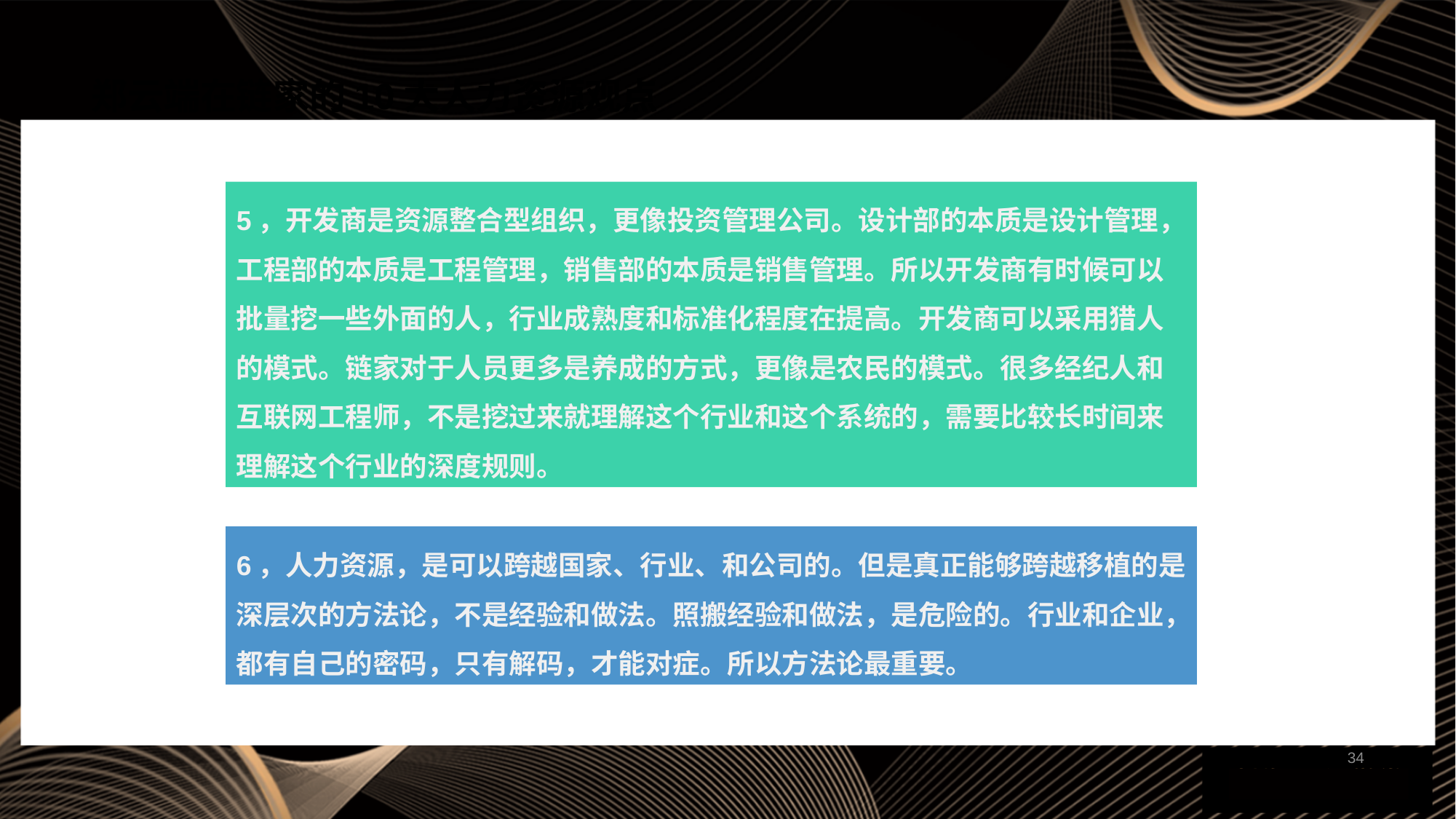

# 郑云端在链家的10大人力资源观点
5，开发商是资源整合型组织，更像投资管理公司。设计部的本质是设计管理，工程部的本质是工程管理，销售部的本质是销售管理。所以开发商有时候可以批量挖一些外面的人，行业成熟度和标准化程度在提高。开发商可以采用猎人的模式。链家对于人员更多是养成的方式，更像是农民的模式。很多经纪人和互联网工程师，不是挖过来就理解这个行业和这个系统的，需要比较长时间来理解这个行业的深度规则。
6，人力资源，是可以跨越国家、行业、和公司的。但是真正能够跨越移植的是深层次的方法论，不是经验和做法。照搬经验和做法，是危险的。行业和企业，都有自己的密码，只有解码，才能对症。所以方法论最重要。
34